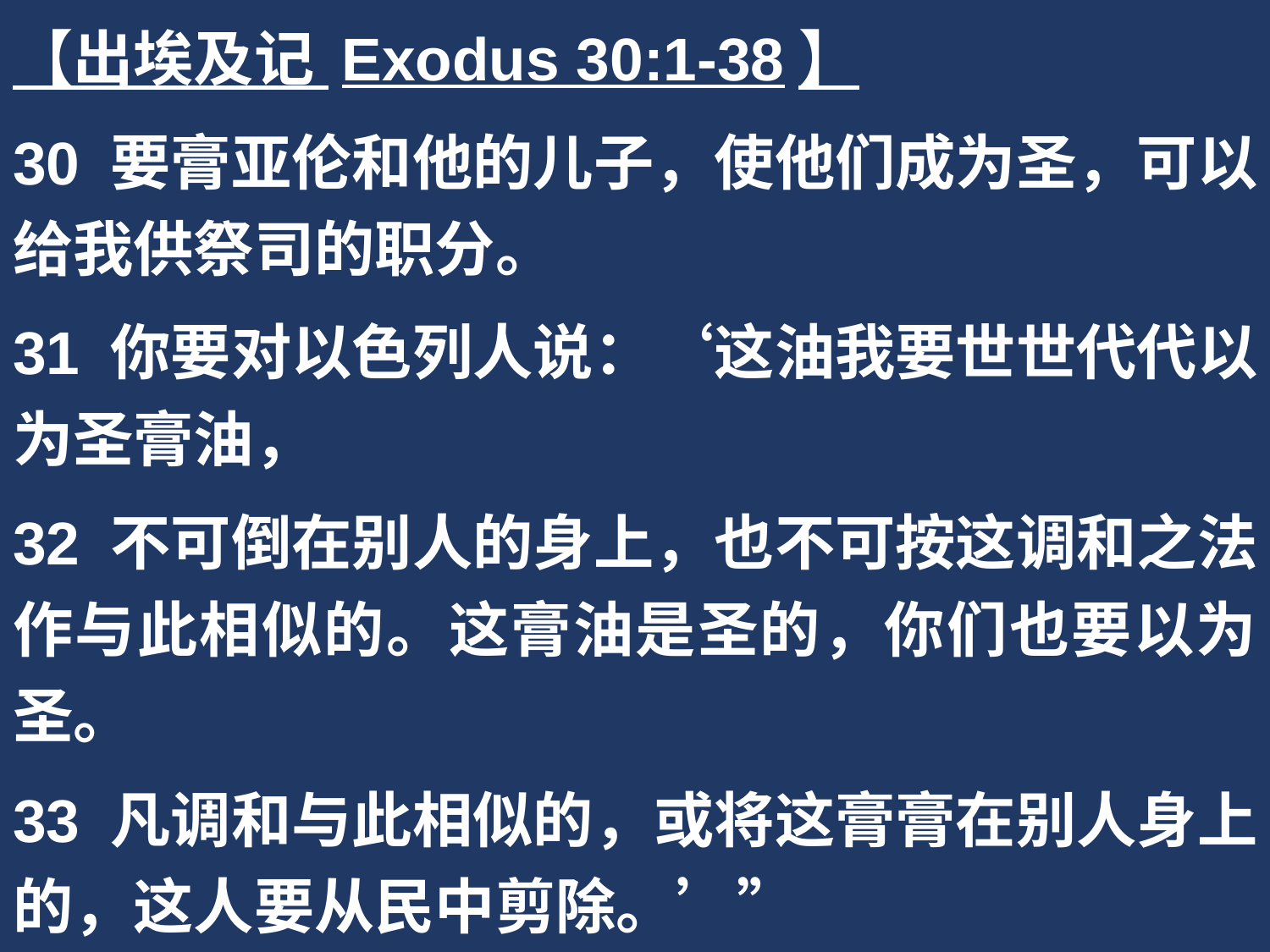

【出埃及记 Exodus 30:1-38】
30 要膏亚伦和他的儿子，使他们成为圣，可以给我供祭司的职分。
31 你要对以色列人说：‘这油我要世世代代以为圣膏油，
32 不可倒在别人的身上，也不可按这调和之法作与此相似的。这膏油是圣的，你们也要以为圣。
33 凡调和与此相似的，或将这膏膏在别人身上的，这人要从民中剪除。’”